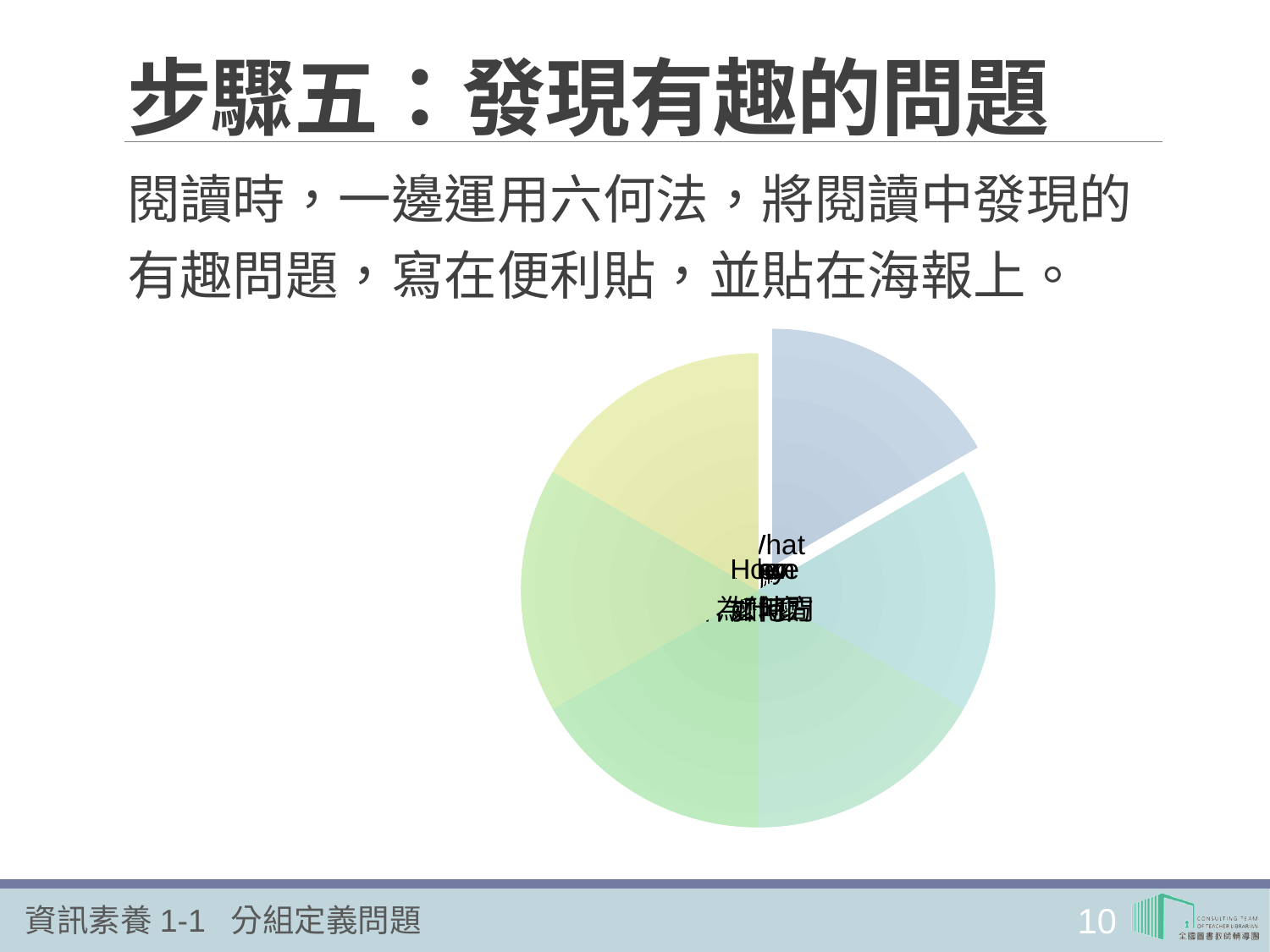

# 步驟五：發現有趣的問題
閱讀時，一邊運用六何法，將閱讀中發現的有趣問題，寫在便利貼，並貼在海報上。
What
什麼事
Who
誰
When
什麼時間
Where
什麼地方
Why
為什麼
How
如何